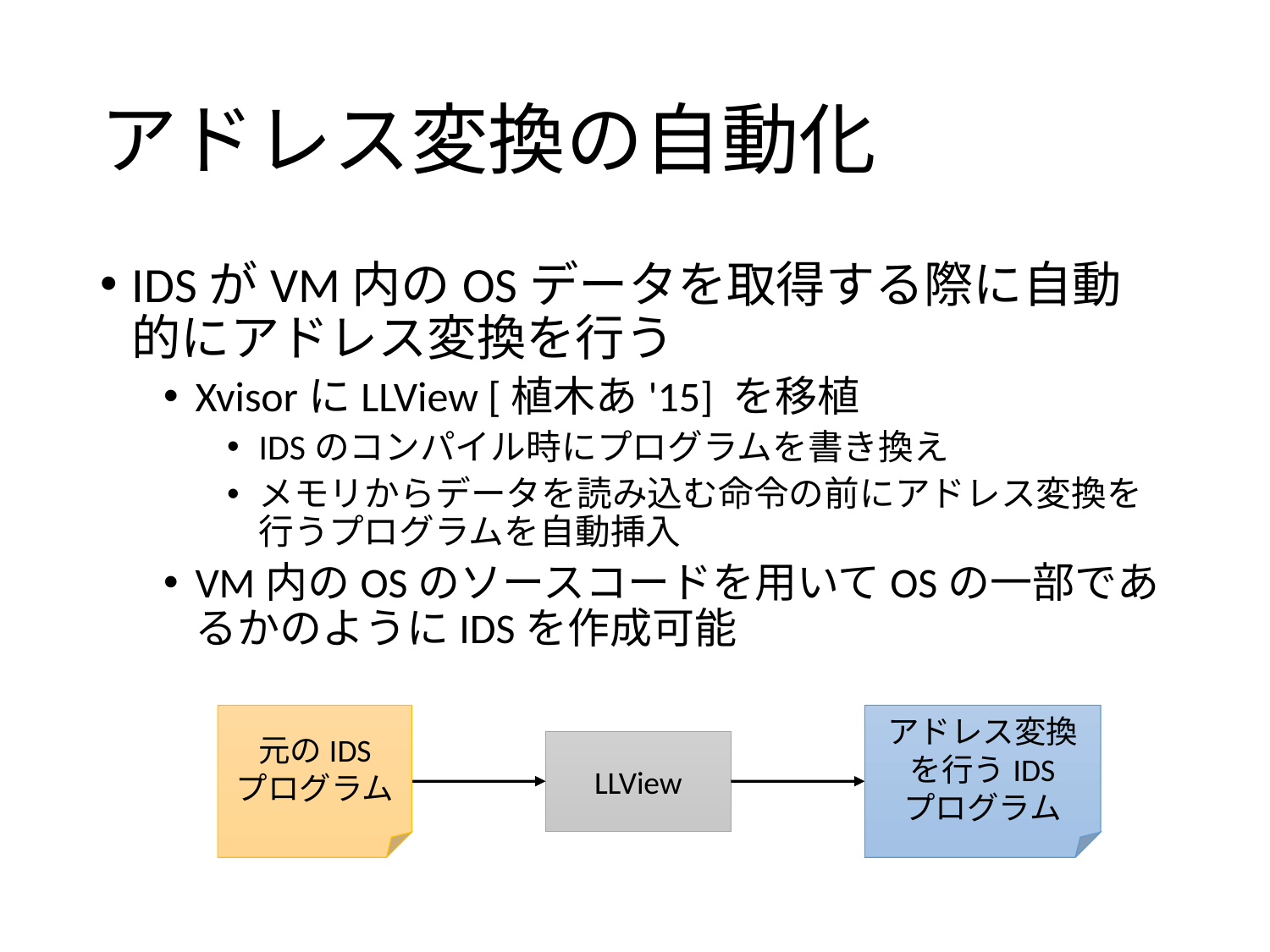

# アドレス変換の自動化
IDSがVM内のOSデータを取得する際に自動的にアドレス変換を行う
XvisorにLLView [植木あ'15] を移植
IDSのコンパイル時にプログラムを書き換え
メモリからデータを読み込む命令の前にアドレス変換を行うプログラムを自動挿入
VM内のOSのソースコードを用いてOSの一部であるかのようにIDSを作成可能
元のIDS
プログラム
アドレス変換を行うIDS
プログラム
LLView